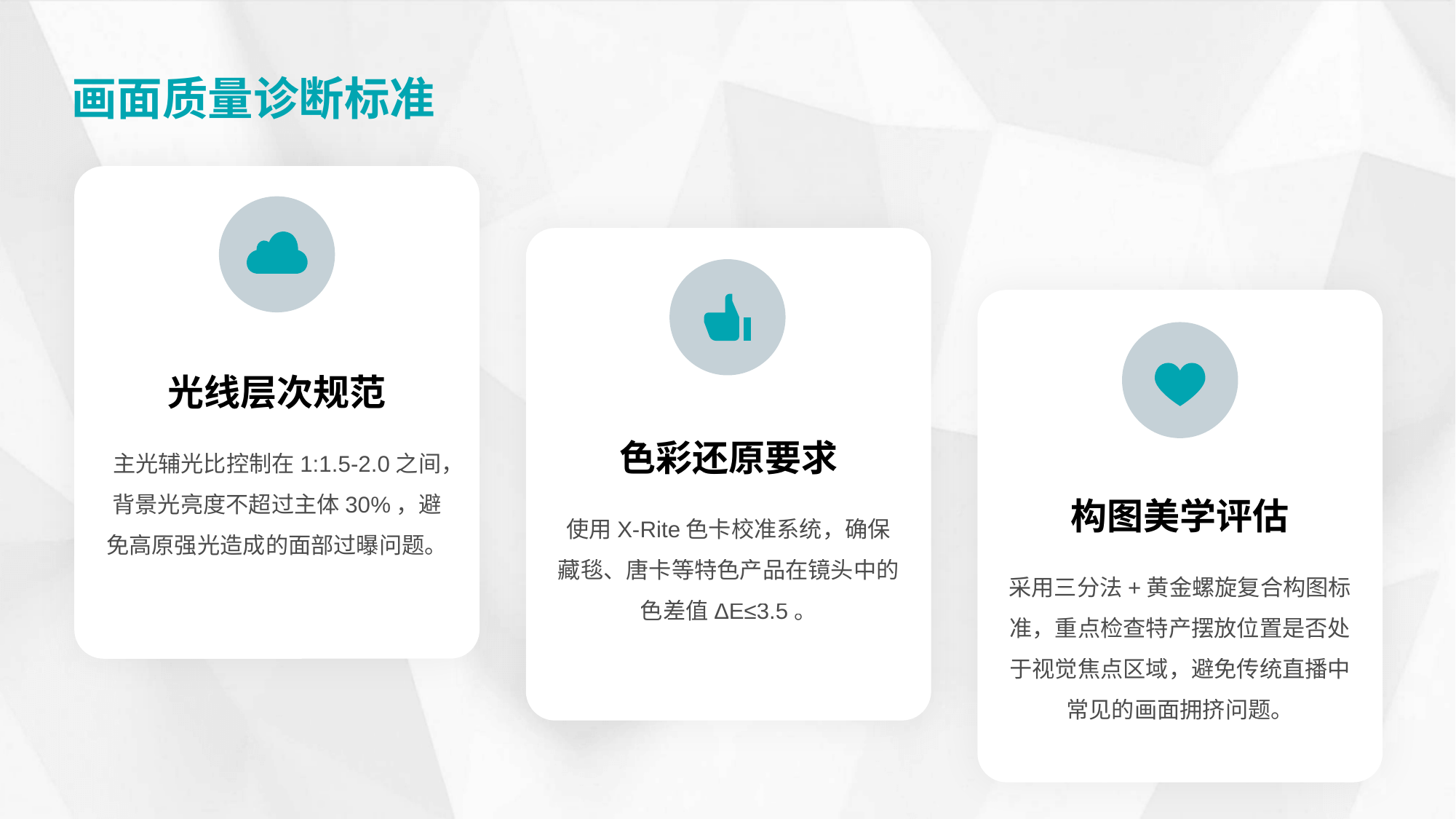

画面质量诊断标准

光线层次规范

色彩还原要求
主光辅光比控制在1:1.5-2.0之间，背景光亮度不超过主体30%，避免高原强光造成的面部过曝问题。
构图美学评估
使用X-Rite色卡校准系统，确保藏毯、唐卡等特色产品在镜头中的色差值ΔE≤3.5。
采用三分法+黄金螺旋复合构图标准，重点检查特产摆放位置是否处于视觉焦点区域，避免传统直播中常见的画面拥挤问题。